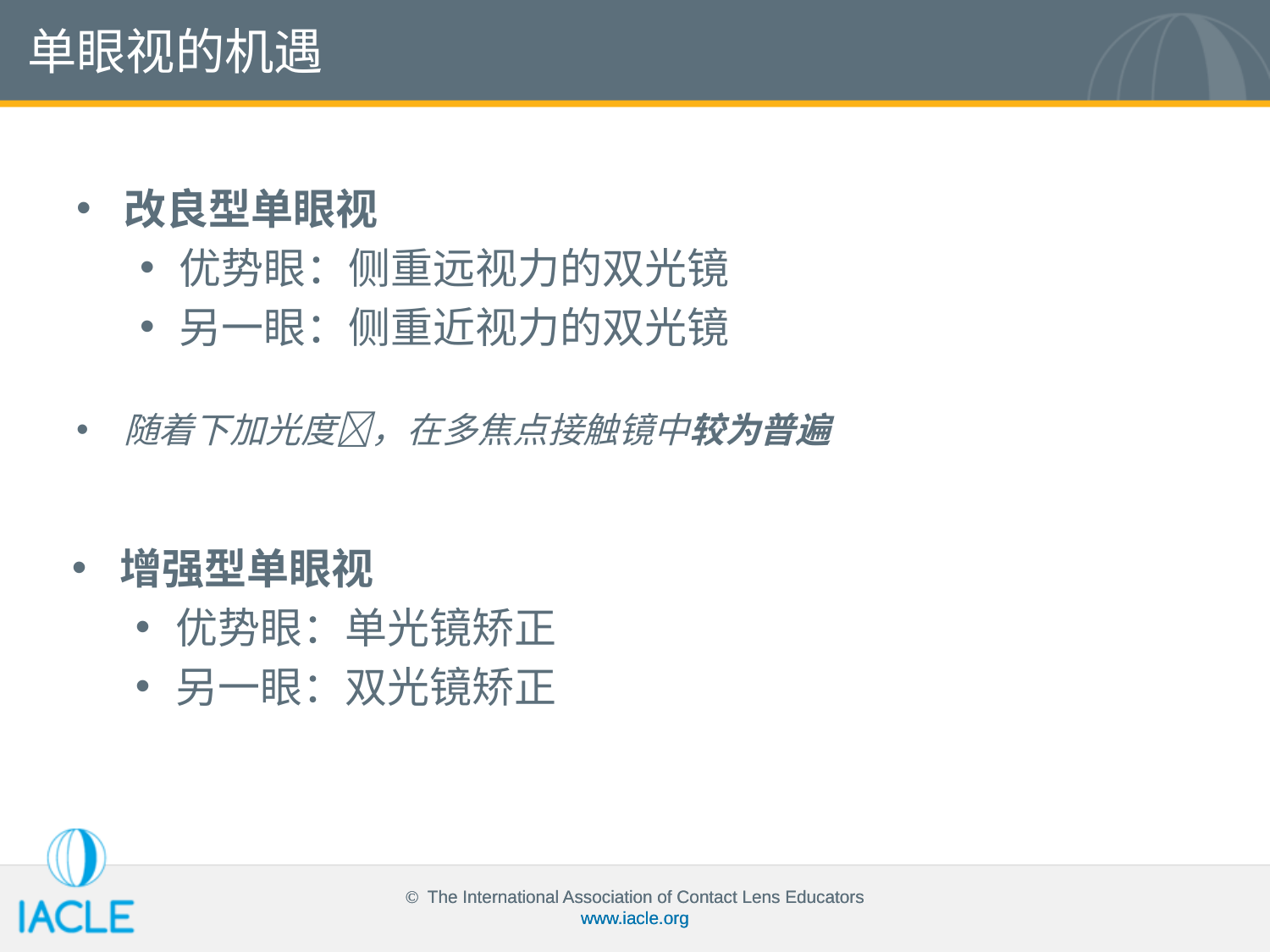

单眼视的机遇
改良型单眼视
优势眼：侧重远视力的双光镜
另一眼：侧重近视力的双光镜

随着下加光度↑，在多焦点接触镜中较为普遍
增强型单眼视
优势眼：单光镜矫正
另一眼：双光镜矫正